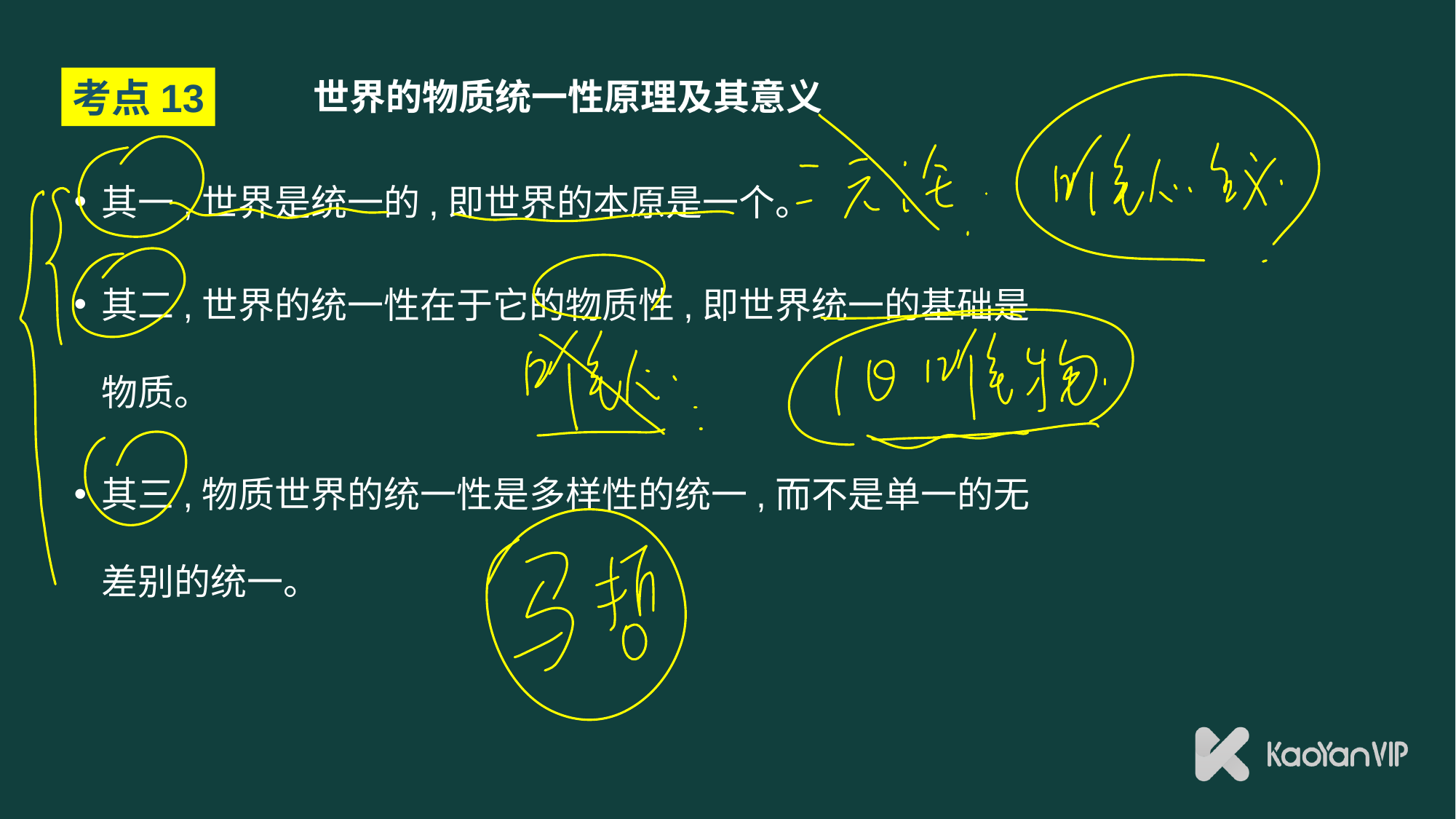

# 世界的物质统一性原理及其意义
考点13
其一,世界是统一的,即世界的本原是一个。
其二,世界的统一性在于它的物质性,即世界统一的基础是物质。
其三,物质世界的统一性是多样性的统一,而不是单一的无 差别的统一。